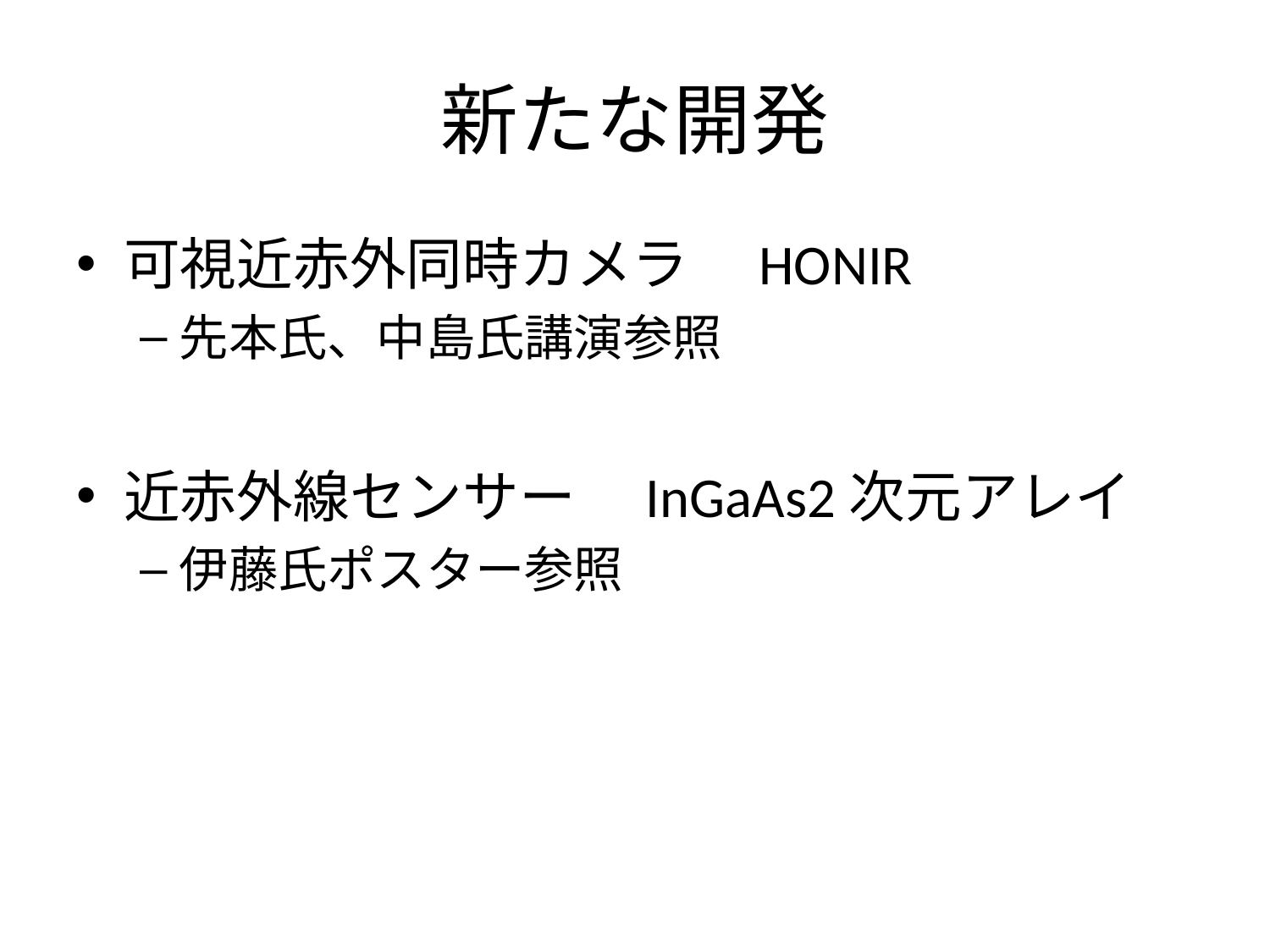

# 新たな開発
可視近赤外同時カメラ　HONIR
先本氏、中島氏講演参照

近赤外線センサー　InGaAs2次元アレイ
伊藤氏ポスター参照